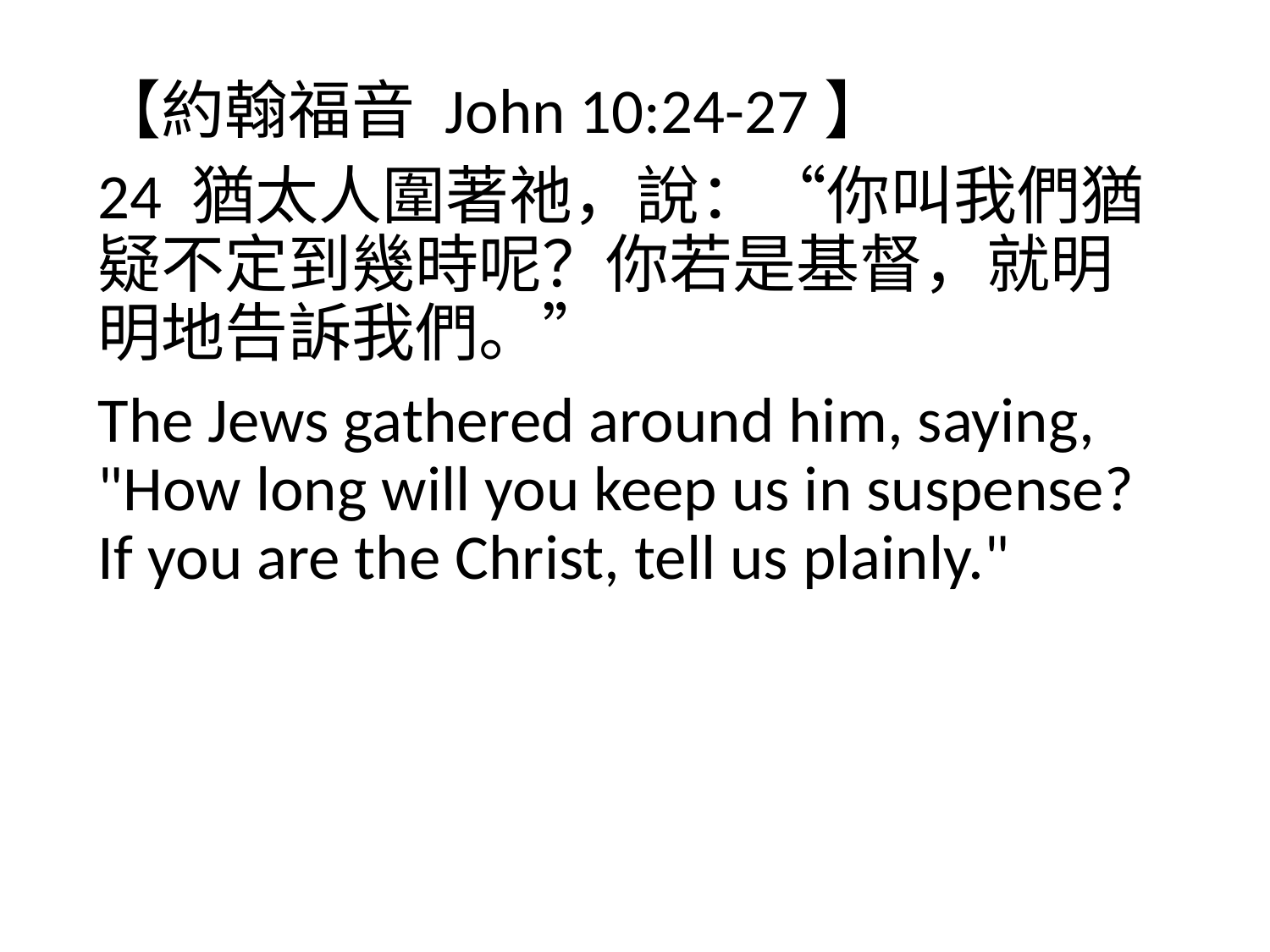

【約翰福音 John 10:24-27】
24 猶太人圍著祂，說：“你叫我們猶疑不定到幾時呢？你若是基督，就明明地告訴我們。”
The Jews gathered around him, saying, "How long will you keep us in suspense? If you are the Christ, tell us plainly."